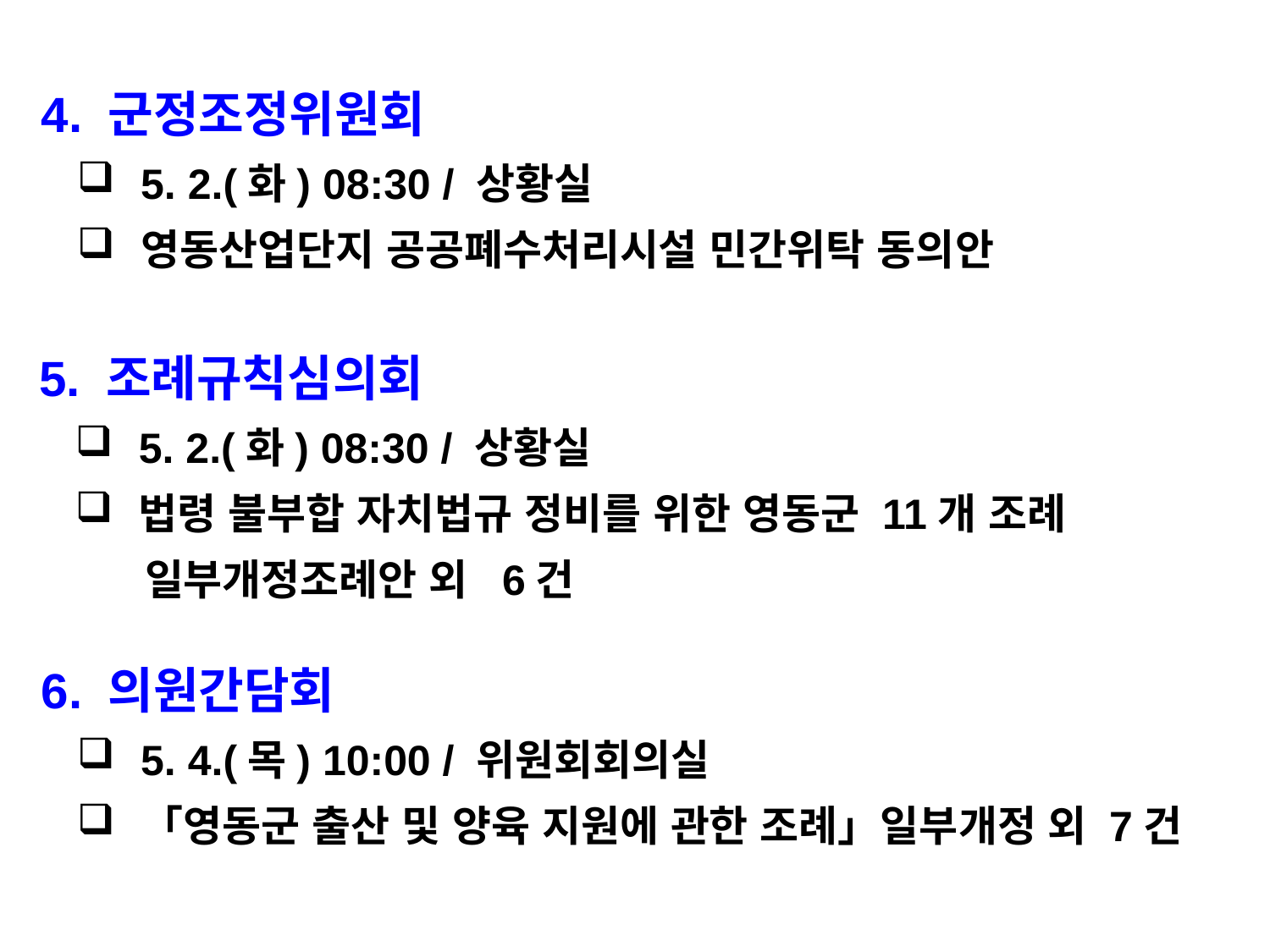

4. 군정조정위원회
5. 2.(화) 08:30 / 상황실
영동산업단지 공공폐수처리시설 민간위탁 동의안
  5. 조례규칙심의회
5. 2.(화) 08:30 / 상황실
법령 불부합 자치법규 정비를 위한 영동군 11개 조례
     일부개정조례안 외  6건
  6. 의원간담회
5. 4.(목) 10:00 / 위원회회의실
「영동군 출산 및 양육 지원에 관한 조례」일부개정 외 7건